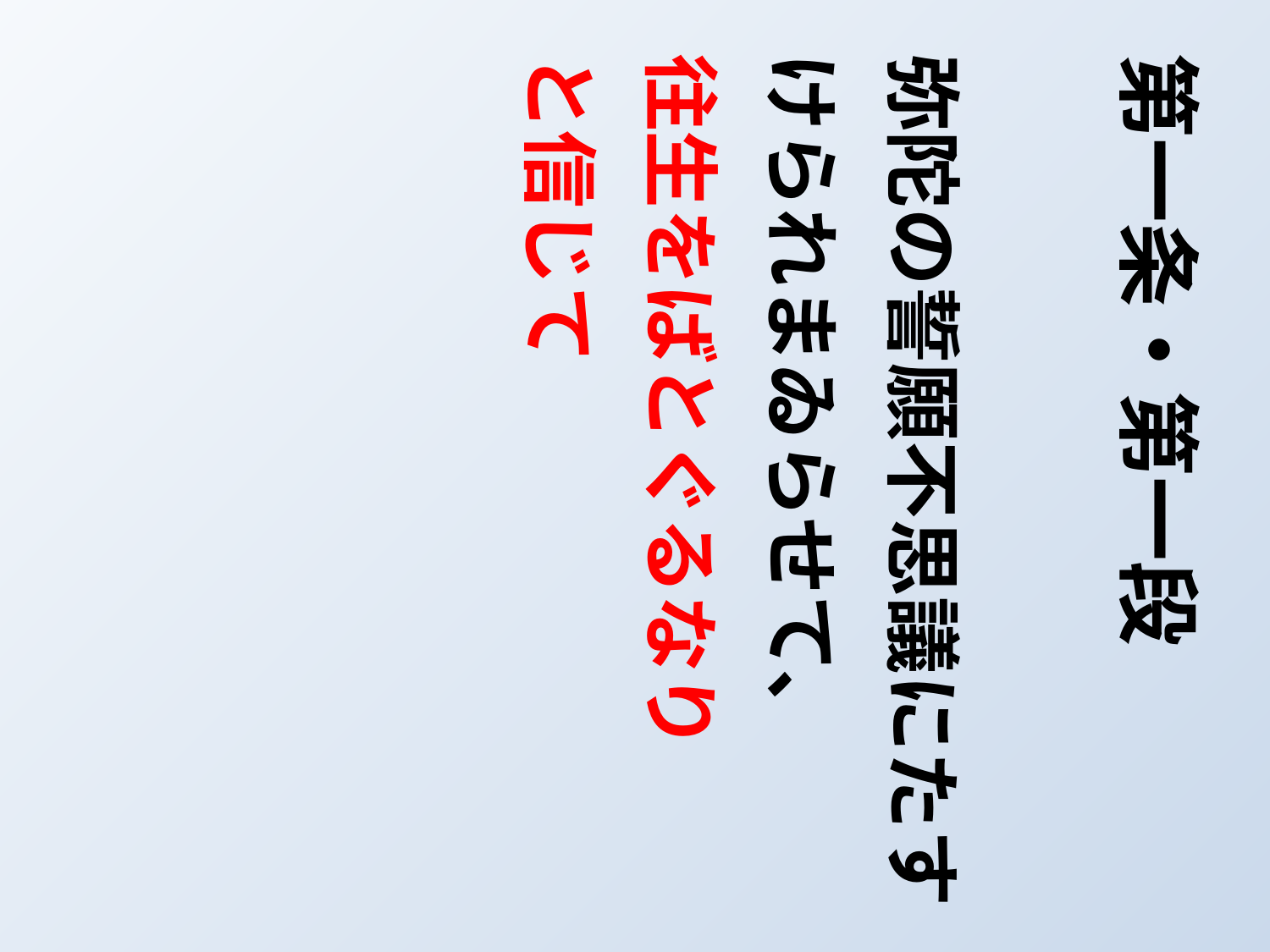

第一条・第一段

弥陀の誓願不思議にたすけられまゐらせて、
往生をばとぐるなり
と信じて